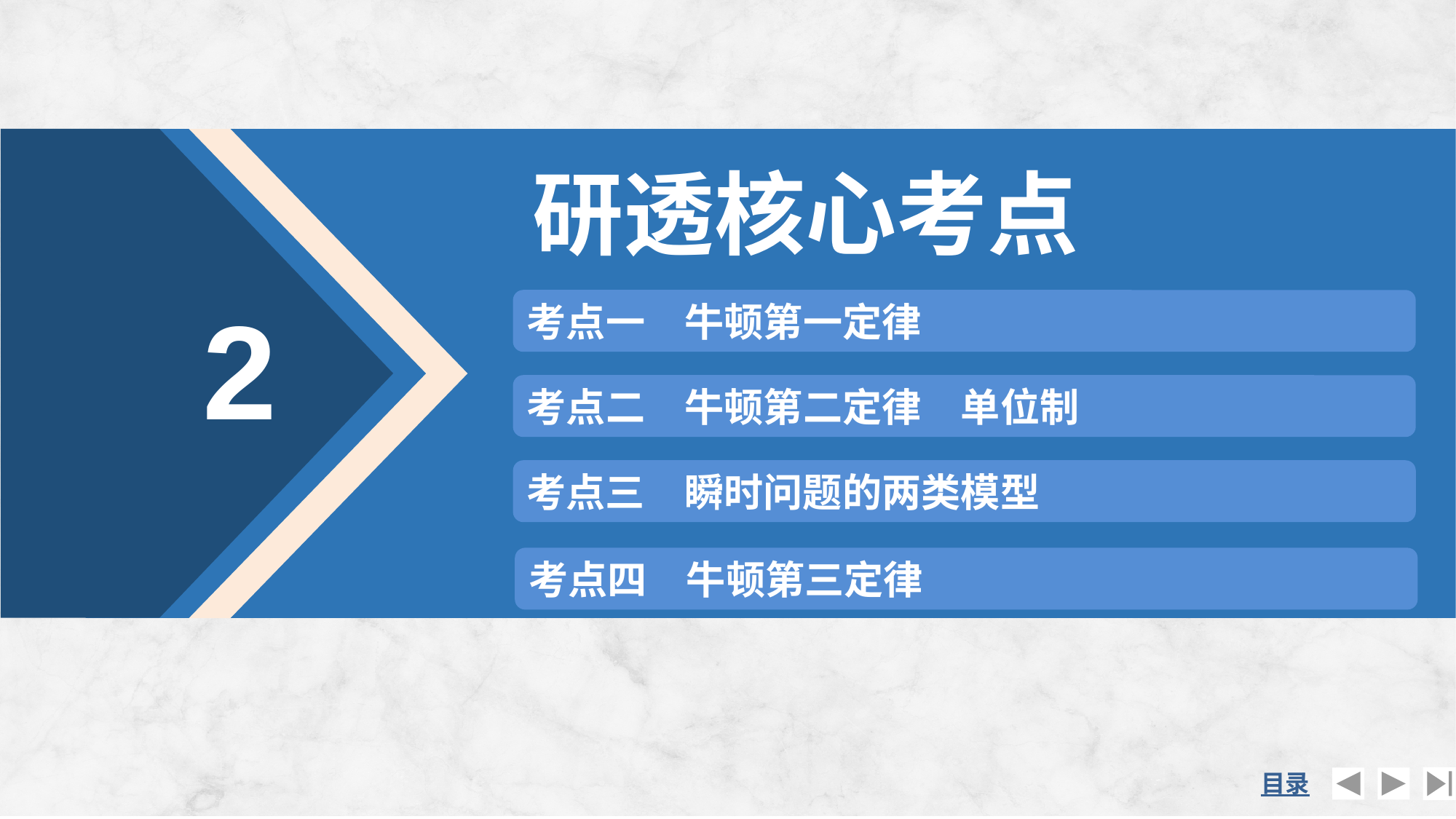

研透核心考点
2
考点一　牛顿第一定律
考点二　牛顿第二定律　单位制
考点三　瞬时问题的两类模型
考点四　牛顿第三定律